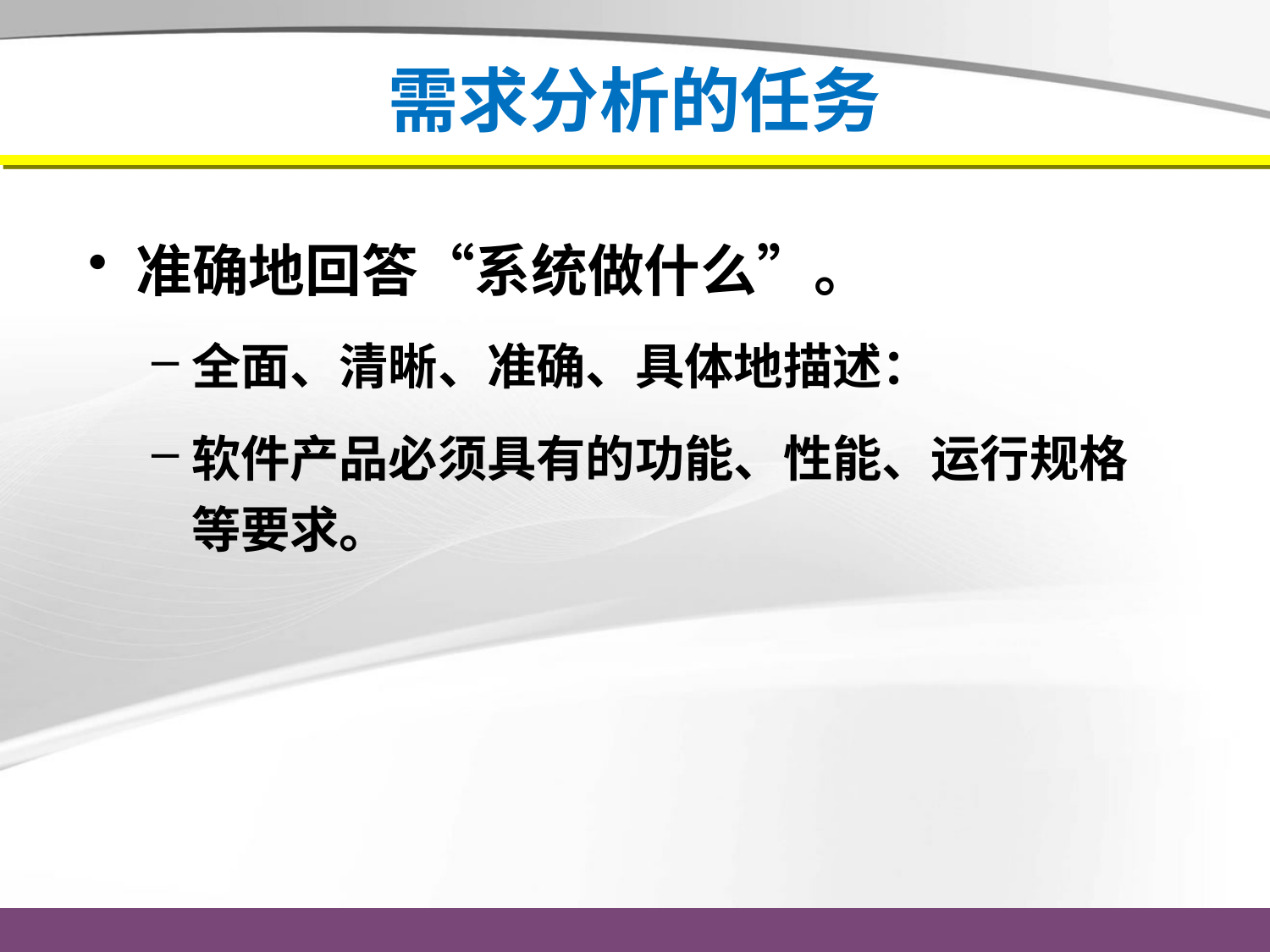

# 需求分析的任务
准确地回答“系统做什么”。
全面、清晰、准确、具体地描述：
软件产品必须具有的功能、性能、运行规格等要求。